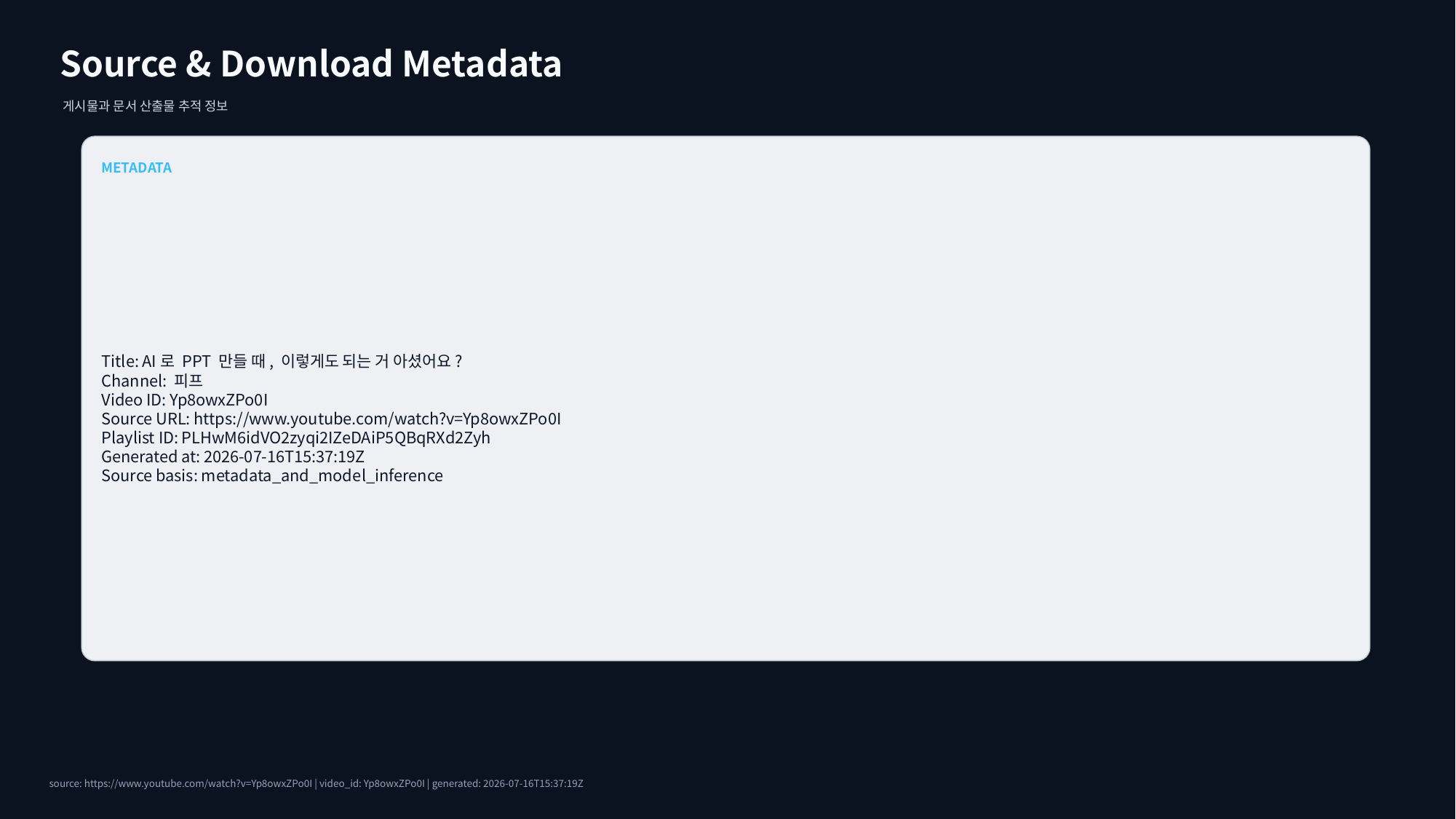

Source & Download Metadata
게시물과 문서 산출물 추적 정보

METADATA
Title: AI로 PPT 만들 때, 이렇게도 되는 거 아셨어요?
Channel: 피프
Video ID: Yp8owxZPo0I
Source URL: https://www.youtube.com/watch?v=Yp8owxZPo0I
Playlist ID: PLHwM6idVO2zyqi2IZeDAiP5QBqRXd2Zyh
Generated at: 2026-07-16T15:37:19Z
Source basis: metadata_and_model_inference
source: https://www.youtube.com/watch?v=Yp8owxZPo0I | video_id: Yp8owxZPo0I | generated: 2026-07-16T15:37:19Z